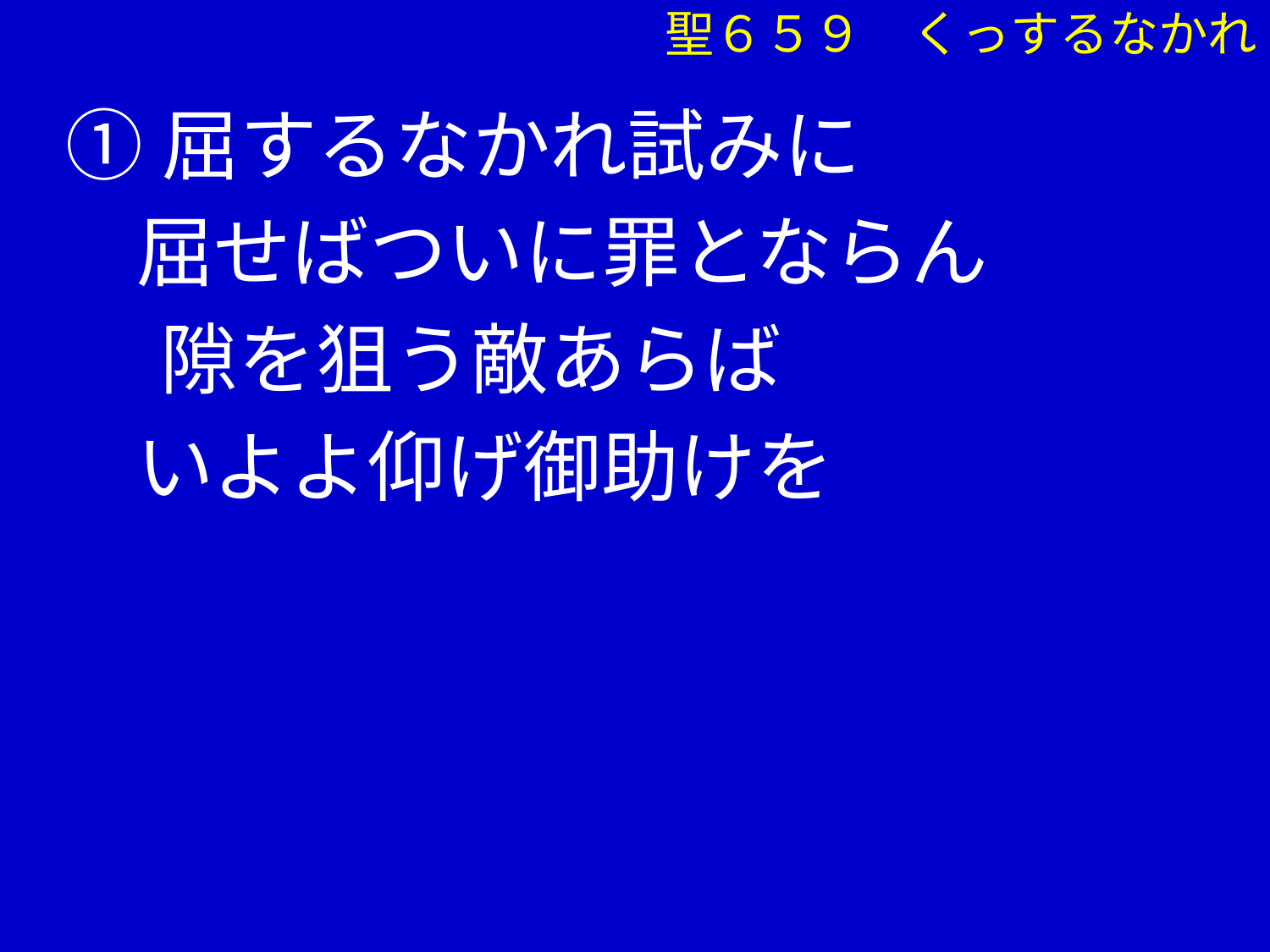

聖６５９　くっするなかれ
①屈するなかれ試みに
   屈せばついに罪とならん
　 隙を狙う敵あらば
   いよよ仰げ御助けを